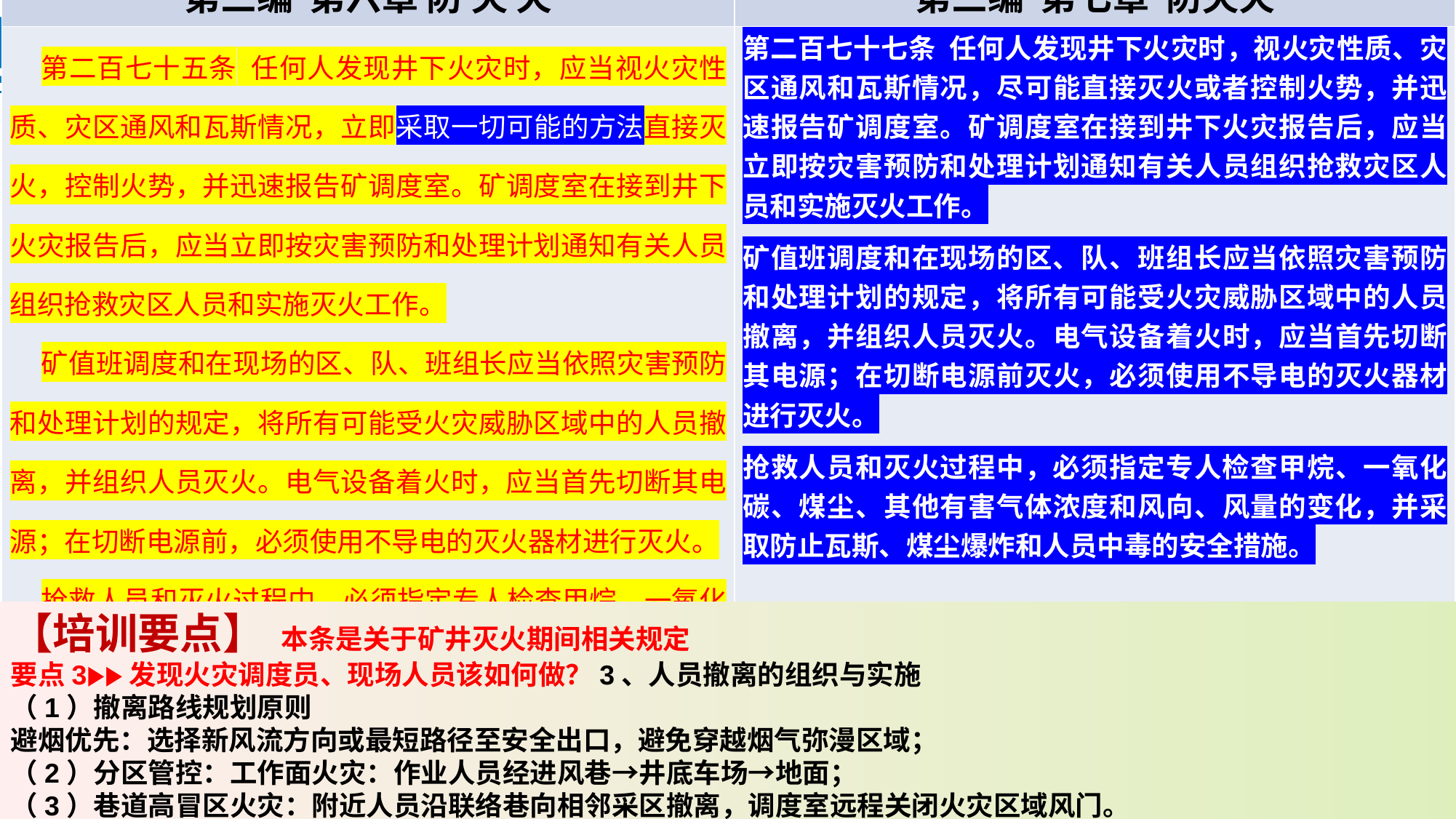

| 《煤矿安全规程》（2022版） | 《煤矿安全规程》（2025版） |
| --- | --- |
| 第三编 第六章 防 灭 火 | 第三编 第七章 防灭火 |
| 第二百七十五条 任何人发现井下火灾时，应当视火灾性质、灾区通风和瓦斯情况，立即采取一切可能的方法直接灭火，控制火势，并迅速报告矿调度室。矿调度室在接到井下火灾报告后，应当立即按灾害预防和处理计划通知有关人员组织抢救灾区人员和实施灭火工作。 矿值班调度和在现场的区、队、班组长应当依照灾害预防和处理计划的规定，将所有可能受火灾威胁区域中的人员撤离，并组织人员灭火。电气设备着火时，应当首先切断其电源；在切断电源前，必须使用不导电的灭火器材进行灭火。 抢救人员和灭火过程中，必须指定专人检查甲烷、一氧化碳、煤尘、其他有害气体浓度和风向、风量的变化，并采取防止瓦斯、煤尘爆炸和人员中毒的安全措施。 | 第二百七十七条 任何人发现井下火灾时，视火灾性质、灾区通风和瓦斯情况，尽可能直接灭火或者控制火势，并迅速报告矿调度室。矿调度室在接到井下火灾报告后，应当立即按灾害预防和处理计划通知有关人员组织抢救灾区人员和实施灭火工作。 矿值班调度和在现场的区、队、班组长应当依照灾害预防和处理计划的规定，将所有可能受火灾威胁区域中的人员撤离，并组织人员灭火。电气设备着火时，应当首先切断其电源；在切断电源前灭火，必须使用不导电的灭火器材进行灭火。 抢救人员和灭火过程中，必须指定专人检查甲烷、一氧化碳、煤尘、其他有害气体浓度和风向、风量的变化，并采取防止瓦斯、煤尘爆炸和人员中毒的安全措施。 |
【培训要点】  本条是关于矿井灭火期间相关规定
要点3▶▶发现火灾调度员、现场人员该如何做？3、人员撤离的组织与实施
（1）撤离路线规划原则
避烟优先：选择新风流方向或最短路径至安全出口，避免穿越烟气弥漫区域；
（2）分区管控：工作面火灾：作业人员经进风巷→井底车场→地面；
（3）巷道高冒区火灾：附近人员沿联络巷向相邻采区撤离，调度室远程关闭火灾区域风门。
（4）盲巷火灾：立即切断盲巷供风，撤离人员至最近避难硐室，等待救护队救援；若无法撤离，用压风自救装置供氧，用湿布捂住口鼻低姿避险。
（5）运输巷火灾：停止皮带运输，防止可燃物随皮带蔓延，同时引导运输车辆反向行驶至安全区域。